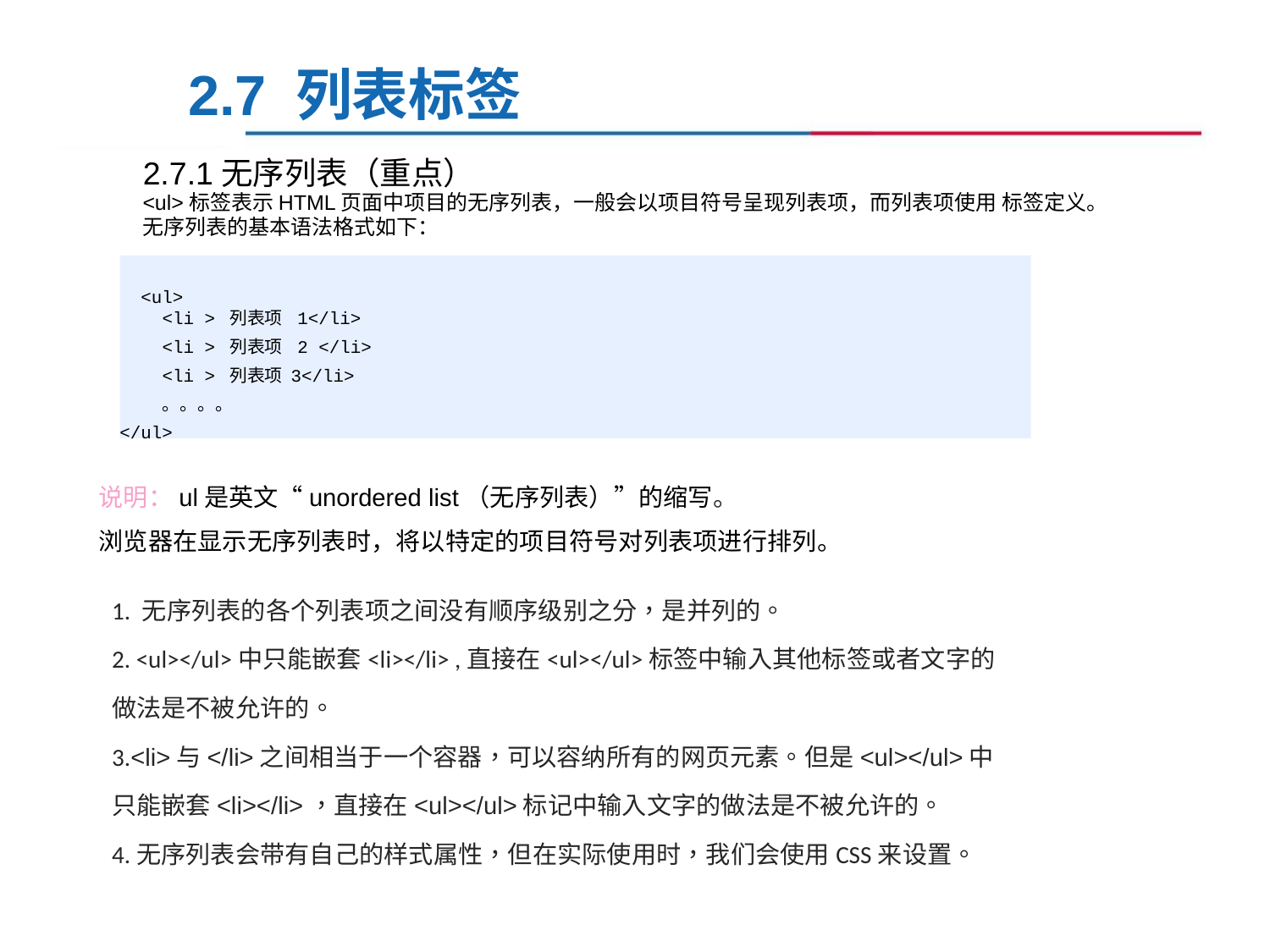

2.7 列表标签
2.7.1无序列表（重点）
<ul>标签表示HTML页面中项目的无序列表，一般会以项目符号呈现列表项，而列表项使用 标签定义。 无序列表的基本语法格式如下：
<ul>
<li > 列表项 1</li>
<li > 列表项 2 </li>
<li > 列表项 3</li>
。。。。
</ul>
说明：ul是英文“unordered list（无序列表）”的缩写。
浏览器在显示无序列表时，将以特定的项目符号对列表项进行排列。
1. 无序列表的各个列表项之间没有顺序级别之分，是并列的。
2. <ul></ul>中只能嵌套<li></li> ,直接在<ul></ul>标签中输入其他标签或者文字的做法是不被允许的。
3.<li>与</li>之间相当于一个容器，可以容纳所有的网页元素。但是<ul></ul>中只能嵌套<li></li>，直接在<ul></ul>标记中输入文字的做法是不被允许的。
4.无序列表会带有自己的样式属性，但在实际使用时，我们会使用CSS来设置。

62